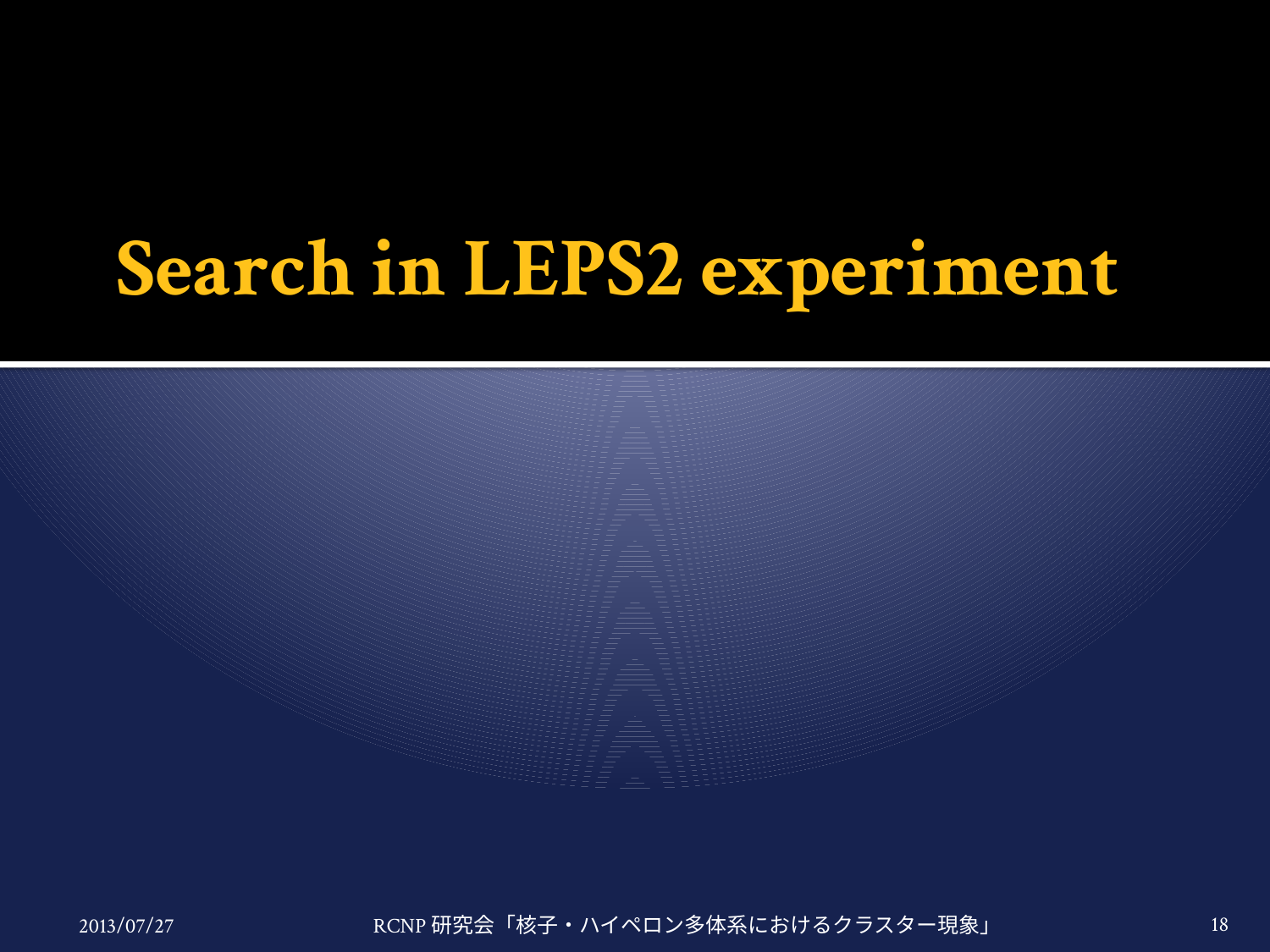

# Search in LEPS2 experiment
2013/07/27
RCNP研究会「核子・ハイペロン多体系におけるクラスター現象」
18